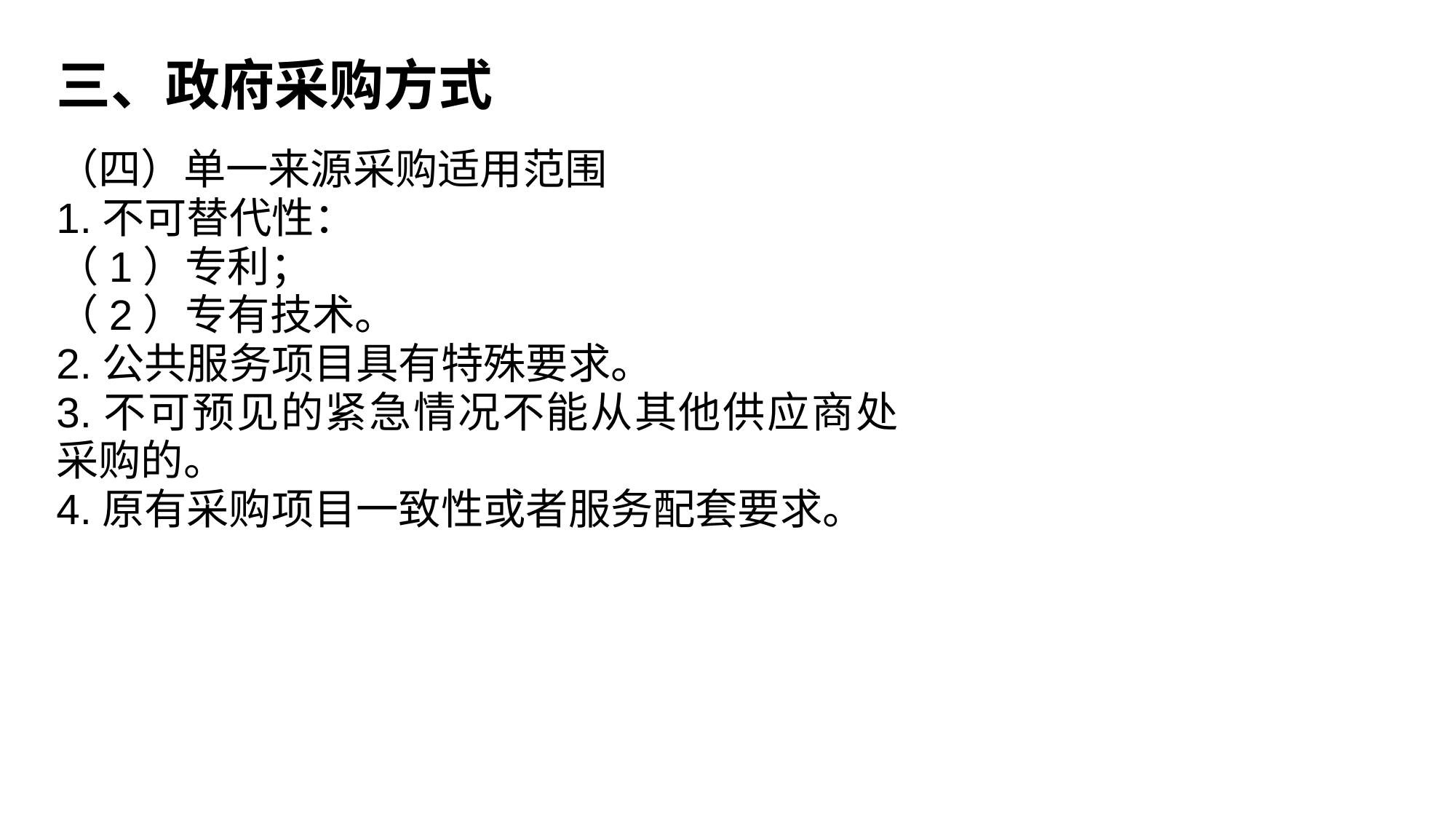

三、政府采购方式
（四）单一来源采购适用范围
1.不可替代性：
（1）专利；
（2）专有技术。
2.公共服务项目具有特殊要求。
3.不可预见的紧急情况不能从其他供应商处采购的。
4.原有采购项目一致性或者服务配套要求。